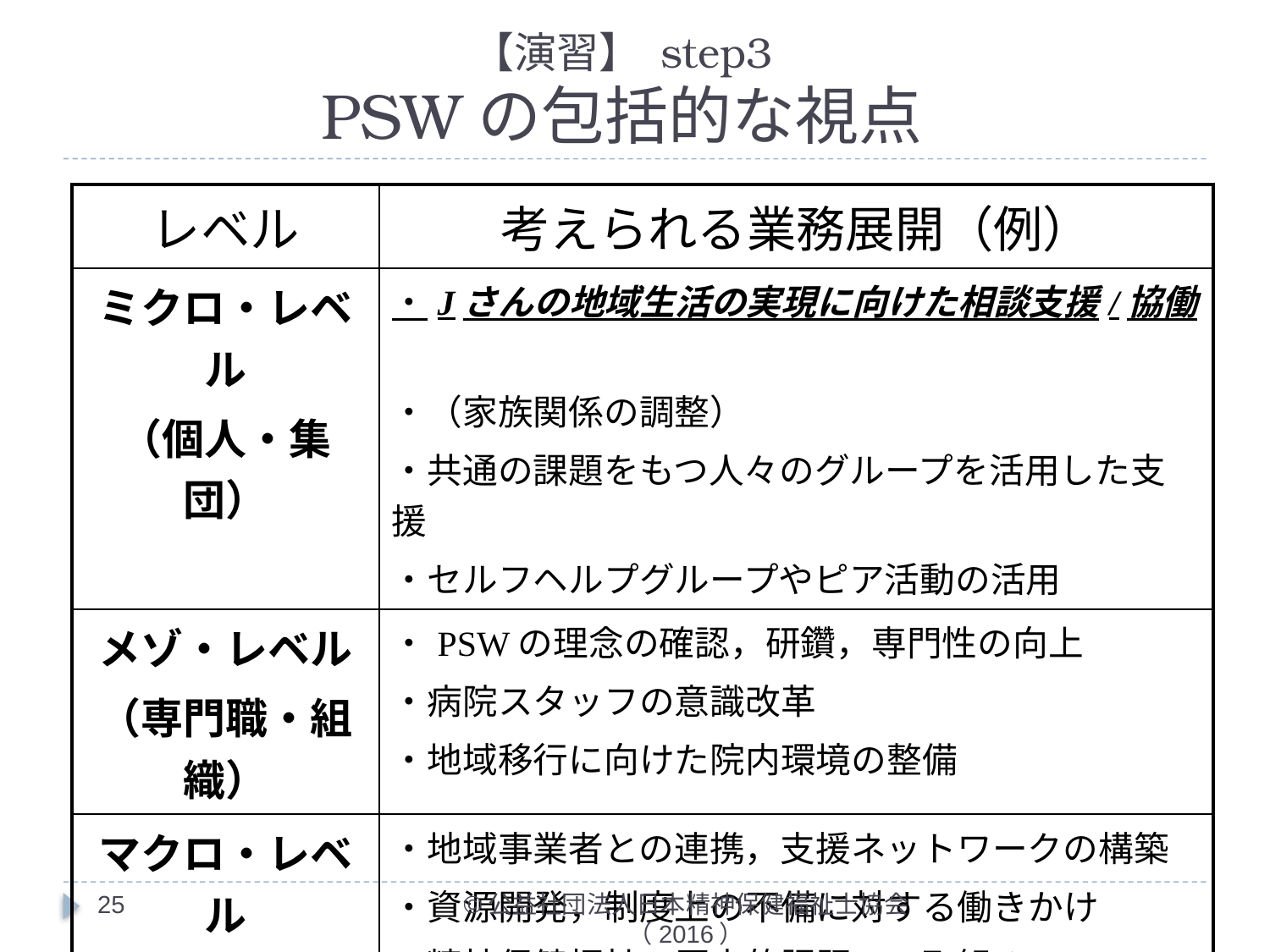

# 【演習】 step3 PSWの包括的な視点
| レベル | 考えられる業務展開（例） |
| --- | --- |
| ミクロ・レベル （個人・集団） | ・Jさんの地域生活の実現に向けた相談支援/協働　 ・（家族関係の調整） ・共通の課題をもつ人々のグループを活用した支援 ・セルフヘルプグループやピア活動の活用 |
| メゾ・レベル （専門職・組織） | ・PSWの理念の確認，研鑽，専門性の向上 ・病院スタッフの意識改革 ・地域移行に向けた院内環境の整備 |
| マクロ・レベル （地域・社会） | ・地域事業者との連携，支援ネットワークの構築 ・資源開発，制度上の不備に対する働きかけ ・精神保健福祉の歴史的課題への取組み |
25
©公益社団法人日本精神保健福祉士協会（2016）